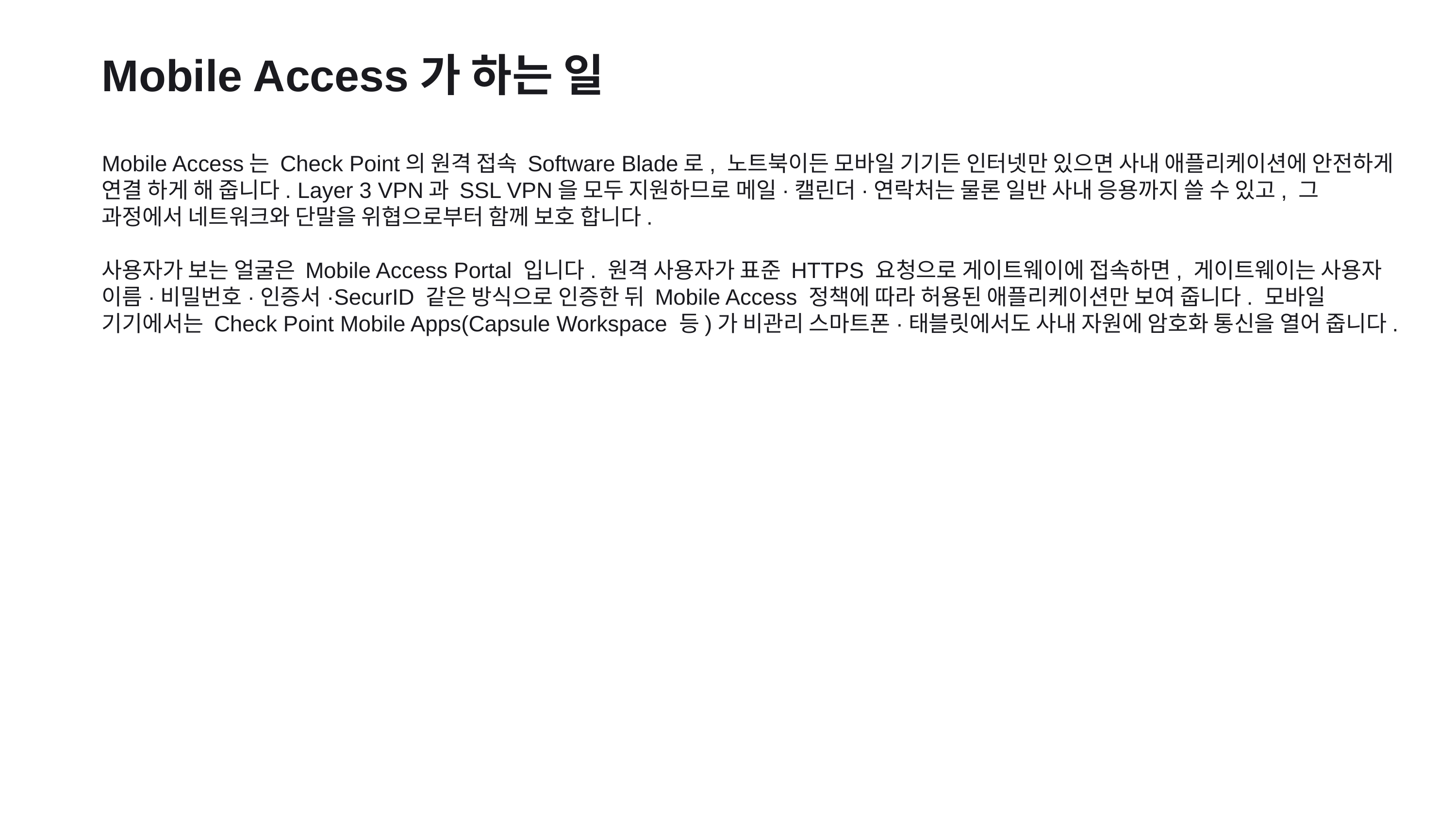

Mobile Access가 하는 일
Mobile Access는 Check Point의 원격 접속 Software Blade로, 노트북이든 모바일 기기든 인터넷만 있으면 사내 애플리케이션에 안전하게 연결 하게 해 줍니다. Layer 3 VPN과 SSL VPN을 모두 지원하므로 메일·캘린더·연락처는 물론 일반 사내 응용까지 쓸 수 있고, 그 과정에서 네트워크와 단말을 위협으로부터 함께 보호 합니다.

사용자가 보는 얼굴은 Mobile Access Portal 입니다. 원격 사용자가 표준 HTTPS 요청으로 게이트웨이에 접속하면, 게이트웨이는 사용자 이름·비밀번호·인증서·SecurID 같은 방식으로 인증한 뒤 Mobile Access 정책에 따라 허용된 애플리케이션만 보여 줍니다. 모바일 기기에서는 Check Point Mobile Apps(Capsule Workspace 등)가 비관리 스마트폰·태블릿에서도 사내 자원에 암호화 통신을 열어 줍니다.